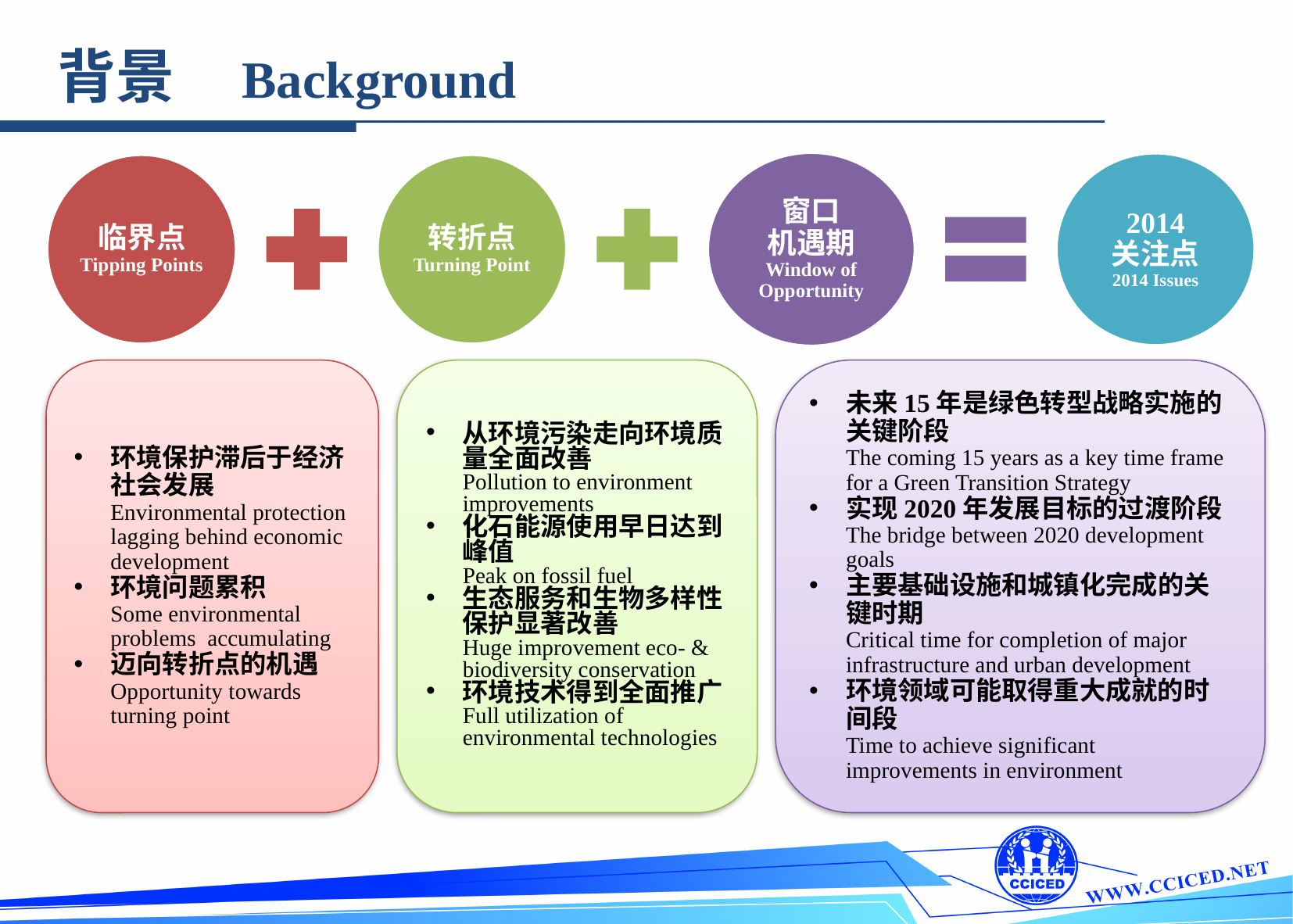

背景    Background
临界点
Tipping Points

转折点
Turning Point

窗口
机遇期
Window of Opportunity

2014
关注点
2014 Issues
环境保护滞后于经济社会发展
Environmental protection lagging behind economic development
环境问题累积
Some environmental problems  accumulating
迈向转折点的机遇
Opportunity towards turning point
从环境污染走向环境质量全面改善
Pollution to environment improvements
化石能源使用早日达到峰值
Peak on fossil fuel
生态服务和生物多样性保护显著改善
Huge improvement eco- & biodiversity conservation
环境技术得到全面推广
Full utilization of environmental technologies
未来15年是绿色转型战略实施的关键阶段
The coming 15 years as a key time frame for a Green Transition Strategy
实现2020年发展目标的过渡阶段
The bridge between 2020 development goals
主要基础设施和城镇化完成的关键时期
Critical time for completion of major infrastructure and urban development
环境领域可能取得重大成就的时间段
Time to achieve significant improvements in environment